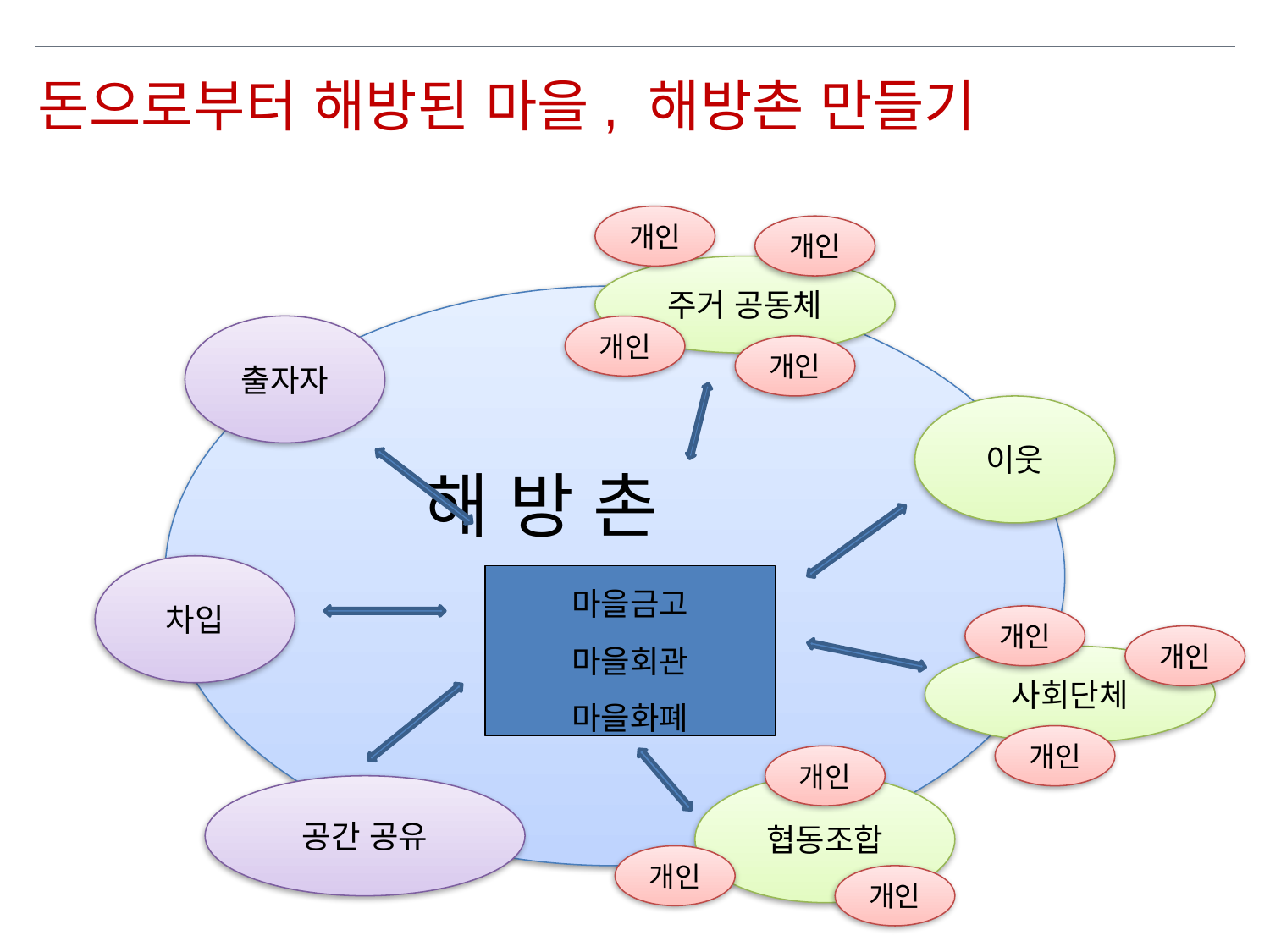

돈으로부터 해방된 마을, 해방촌 만들기
개인
개인
주거 공동체

     해 방 촌
출자자
개인
개인
이웃

차입
마을금고
마을회관
마을화폐
개인

개인
사회단체

개인
개인

공간 공유
협동조합
개인
개인